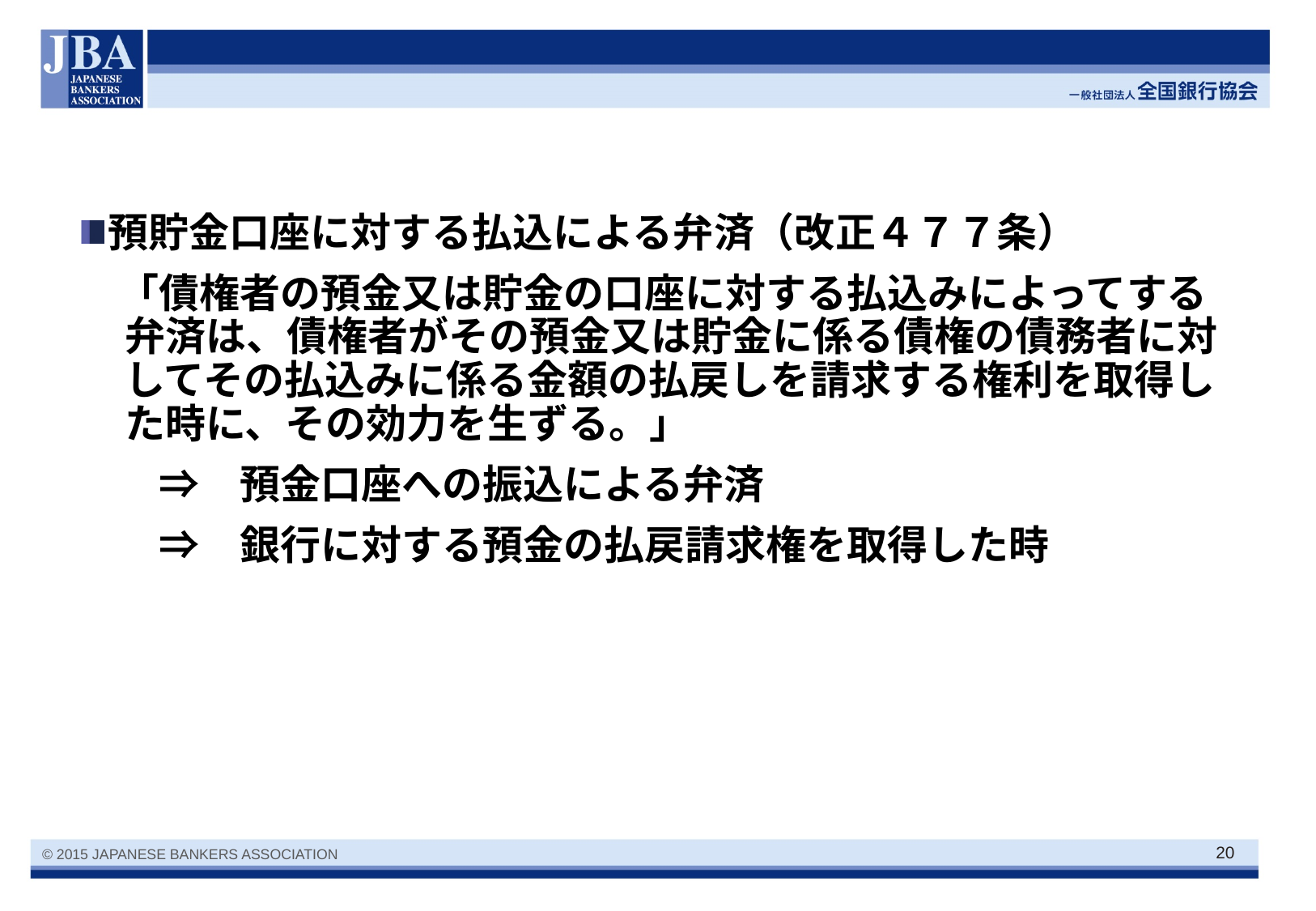

#
預貯金口座に対する払込による弁済（改正４７７条）
　「債権者の預金又は貯金の口座に対する払込みによってする弁済は、債権者がその預金又は貯金に係る債権の債務者に対してその払込みに係る金額の払戻しを請求する権利を取得した時に、その効力を生ずる。」
　　⇒　預金口座への振込による弁済
　　⇒　銀行に対する預金の払戻請求権を取得した時